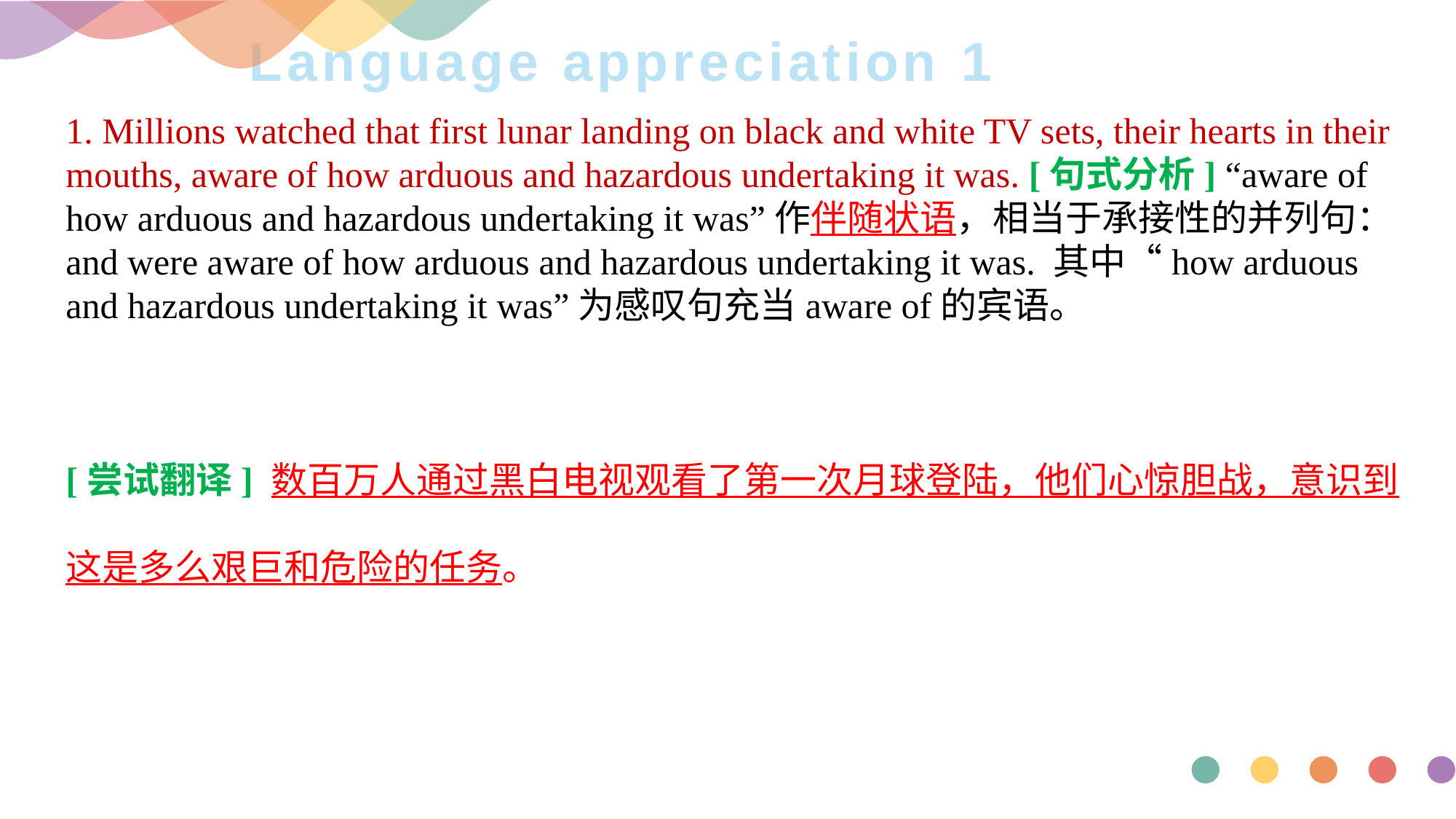

# Language appreciation 1
1. Millions watched that first lunar landing on black and white TV sets, their hearts in their mouths, aware of how arduous and hazardous undertaking it was. [句式分析] “aware of how arduous and hazardous undertaking it was”作伴随状语，相当于承接性的并列句：and were aware of how arduous and hazardous undertaking it was. 其中“how arduous and hazardous undertaking it was”为感叹句充当aware of的宾语。

[尝试翻译] 数百万人通过黑白电视观看了第一次月球登陆，他们心惊胆战，意识到这是多么艰巨和危险的任务。